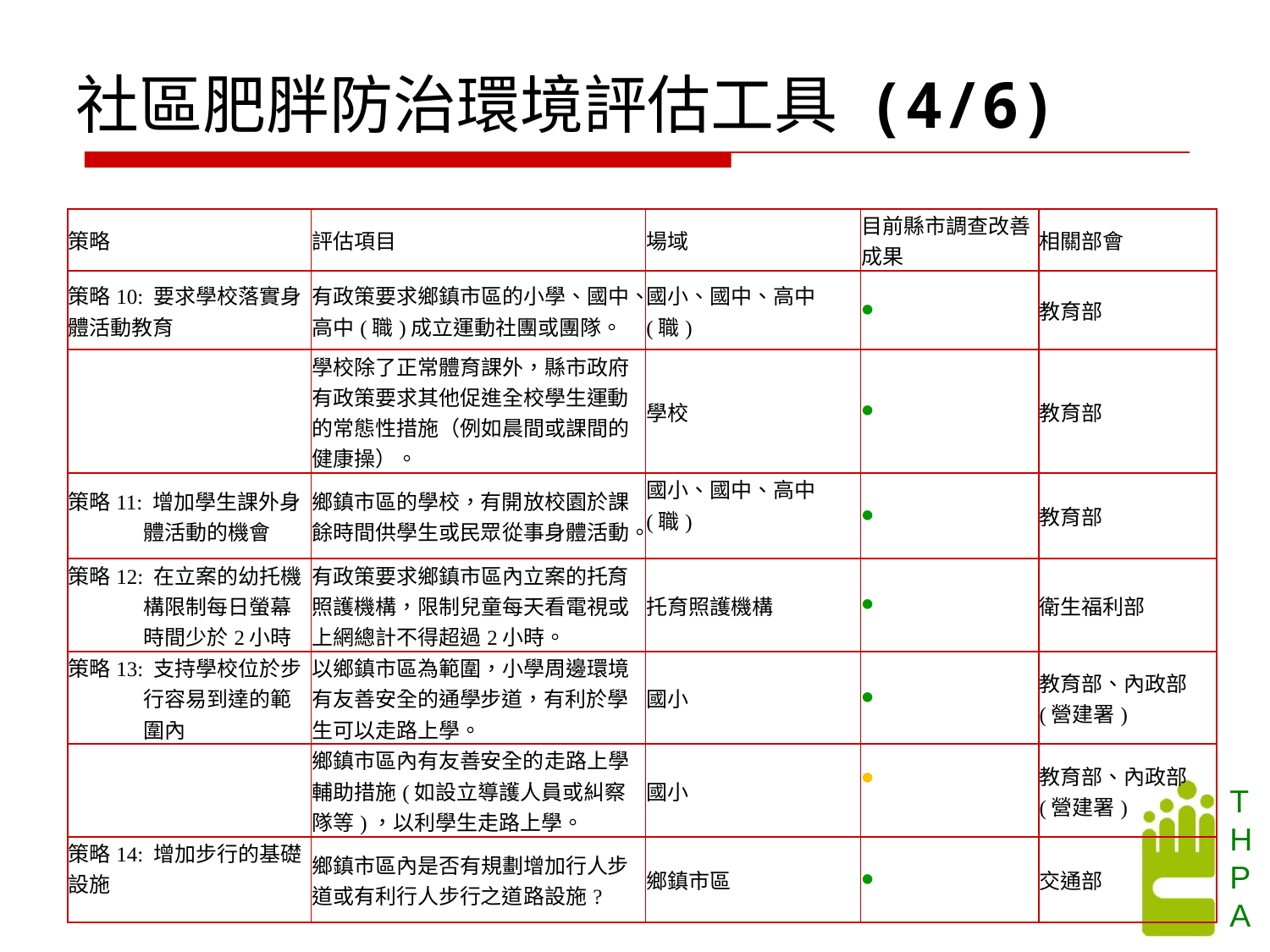

社區肥胖防治環境評估工具 (4/6)
| 策略 | 評估項目 | 場域 | 目前縣市調查改善成果 | 相關部會 |
| --- | --- | --- | --- | --- |
| 策略10: 要求學校落實身體活動教育 | 有政策要求鄉鎮市區的小學、國中、高中(職)成立運動社團或團隊。 | 國小、國中、高中(職) | ● | 教育部 |
|  | 學校除了正常體育課外，縣市政府有政策要求其他促進全校學生運動的常態性措施（例如晨間或課間的健康操）。 | 學校 | ● | 教育部 |
| 策略11: 增加學生課外身體活動的機會 | 鄉鎮市區的學校，有開放校園於課餘時間供學生或民眾從事身體活動。 | 國小、國中、高中(職) | ● | 教育部 |
| 策略12: 在立案的幼托機構限制每日螢幕時間少於2小時 | 有政策要求鄉鎮市區內立案的托育照護機構，限制兒童每天看電視或上網總計不得超過2小時。 | 托育照護機構 | ● | 衛生福利部 |
| 策略13: 支持學校位於步行容易到達的範圍內 | 以鄉鎮市區為範圍，小學周邊環境有友善安全的通學步道，有利於學生可以走路上學。 | 國小 | ● | 教育部、內政部(營建署) |
|  | 鄉鎮市區內有友善安全的走路上學輔助措施(如設立導護人員或糾察隊等)，以利學生走路上學。 | 國小 | ● | 教育部、內政部(營建署) |
| 策略14: 增加步行的基礎設施 | 鄉鎮市區內是否有規劃增加行人步道或有利行人步行之道路設施? | 鄉鎮市區 | ● | 交通部 |